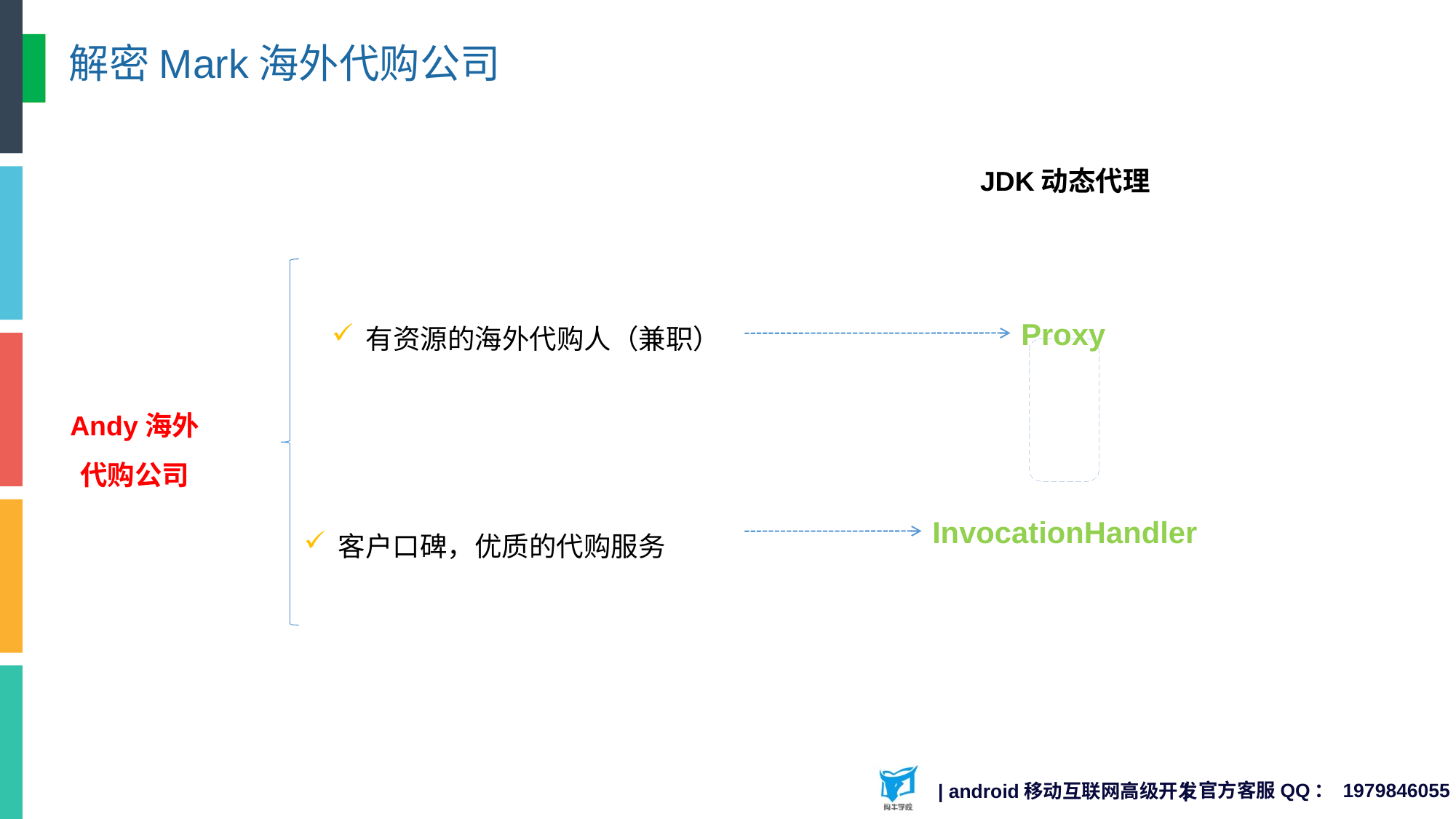

解密Mark海外代购公司
JDK动态代理

有资源的海外代购人（兼职）
Proxy

Andy海外
代购公司

InvocationHandler
客户口碑，优质的代购服务